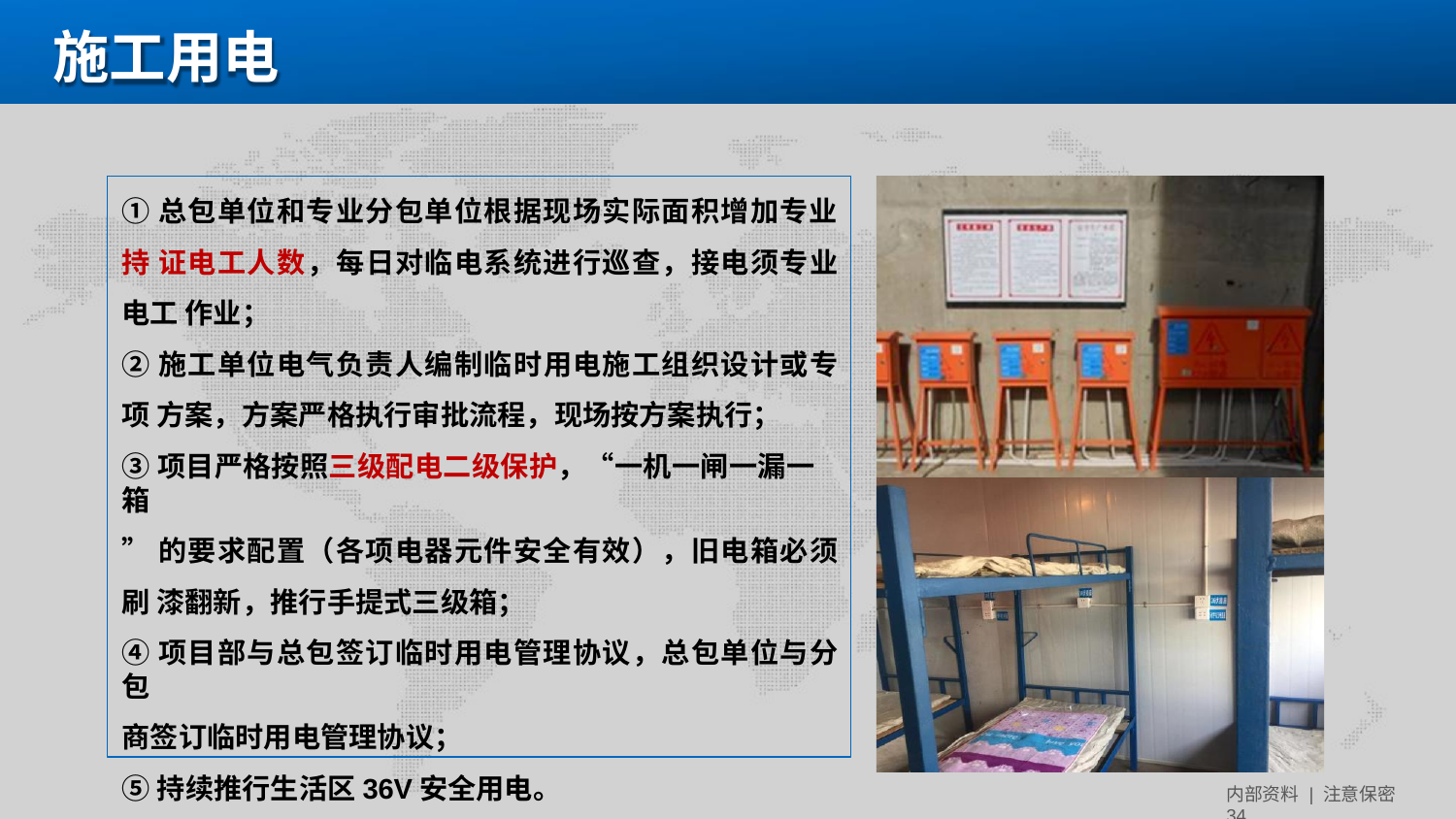

# 施工用电
①总包单位和专业分包单位根据现场实际面积增加专业持 证电工人数，每日对临电系统进行巡查，接电须专业电工 作业；
②施工单位电气负责人编制临时用电施工组织设计或专项 方案，方案严格执行审批流程，现场按方案执行；
③项目严格按照三级配电二级保护，“一机一闸一漏一箱
”的要求配置（各项电器元件安全有效），旧电箱必须刷 漆翻新，推行手提式三级箱；
④项目部与总包签订临时用电管理协议，总包单位与分包
商签订临时用电管理协议；
⑤持续推行生活区36V安全用电。

内部资料 | 注意保密 34